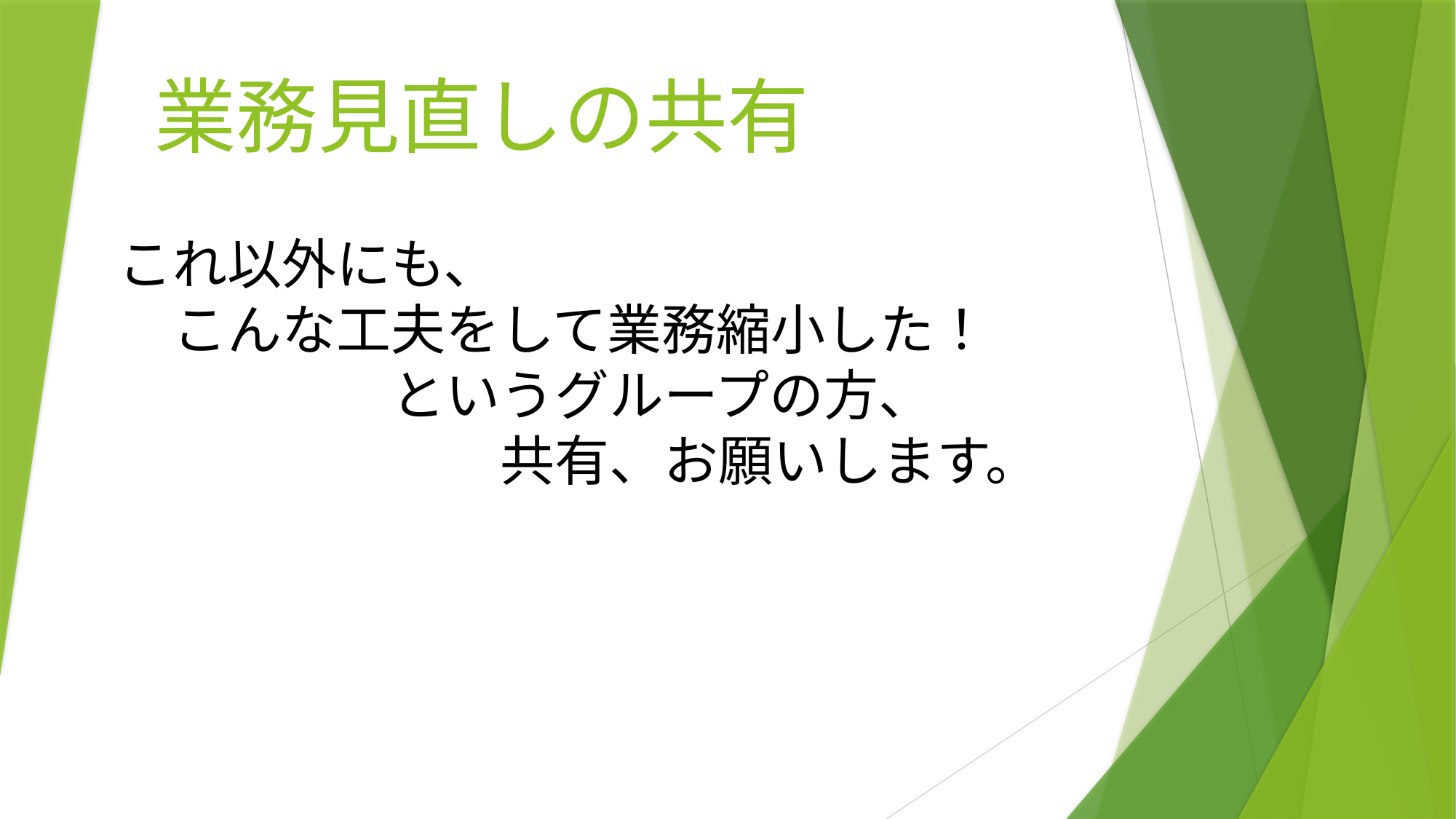

# 業務見直しの共有
これ以外にも、
　こんな工夫をして業務縮小した！
　　　　　というグループの方、
　　　　　　　共有、お願いします。